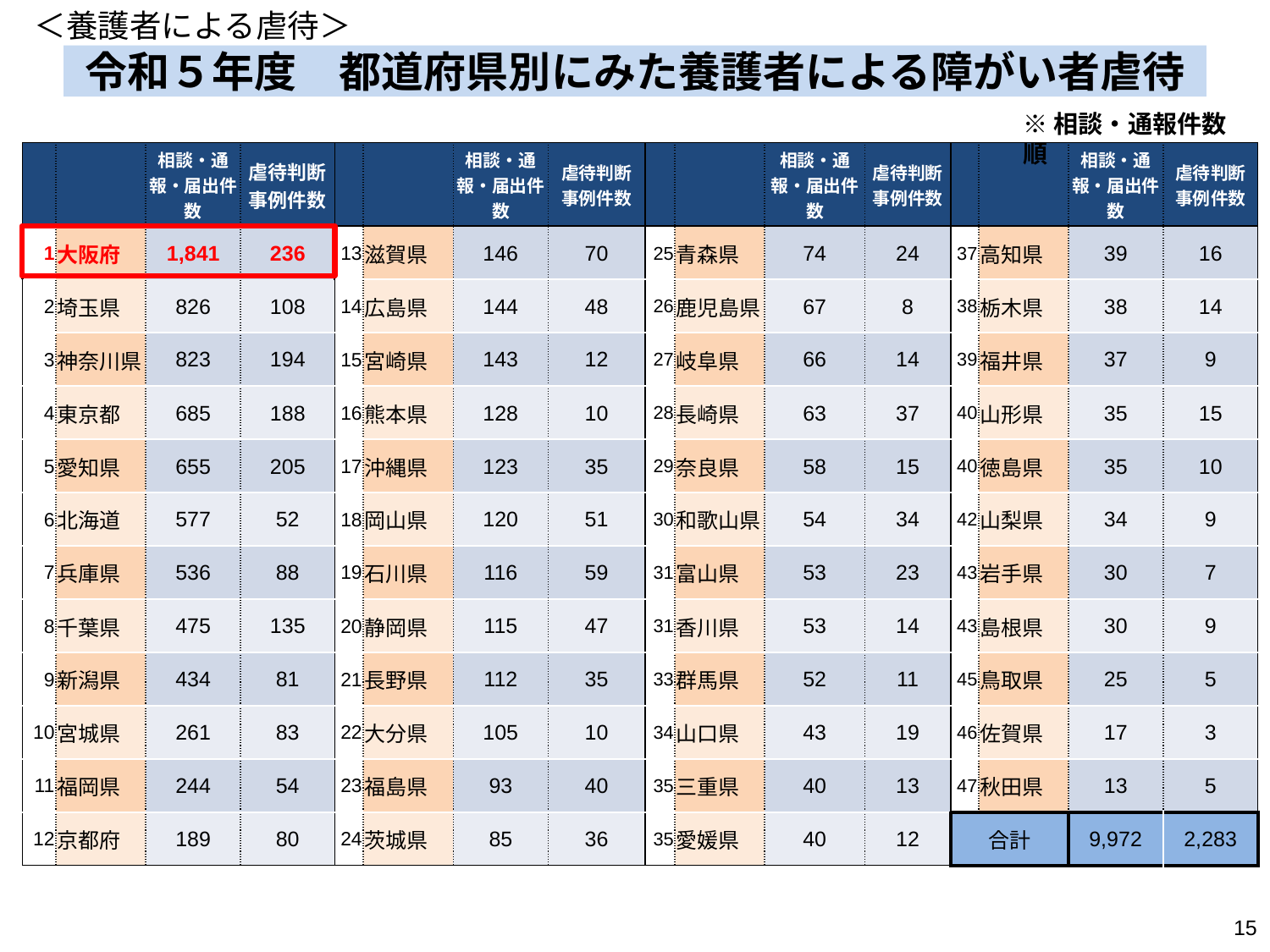

＜養護者による虐待＞
# 令和５年度　都道府県別にみた養護者による障がい者虐待
※相談・通報件数順
|  |  | 相談・通報・届出件数 | 虐待判断 事例件数 |  |  | 相談・通報・届出件数 | 虐待判断 事例件数 |  |  | 相談・通報・届出件数 | 虐待判断 事例件数 |  |  | 相談・通報・届出件数 | 虐待判断 事例件数 |
| --- | --- | --- | --- | --- | --- | --- | --- | --- | --- | --- | --- | --- | --- | --- | --- |
| 1 | 大阪府 | 1,841 | 236 | 13 | 滋賀県 | 146 | 70 | 25 | 青森県 | 74 | 24 | 37 | 高知県 | 39 | 16 |
| 2 | 埼玉県 | 826 | 108 | 14 | 広島県 | 144 | 48 | 26 | 鹿児島県 | 67 | 8 | 38 | 栃木県 | 38 | 14 |
| 3 | 神奈川県 | 823 | 194 | 15 | 宮崎県 | 143 | 12 | 27 | 岐阜県 | 66 | 14 | 39 | 福井県 | 37 | 9 |
| 4 | 東京都 | 685 | 188 | 16 | 熊本県 | 128 | 10 | 28 | 長崎県 | 63 | 37 | 40 | 山形県 | 35 | 15 |
| 5 | 愛知県 | 655 | 205 | 17 | 沖縄県 | 123 | 35 | 29 | 奈良県 | 58 | 15 | 40 | 徳島県 | 35 | 10 |
| 6 | 北海道 | 577 | 52 | 18 | 岡山県 | 120 | 51 | 30 | 和歌山県 | 54 | 34 | 42 | 山梨県 | 34 | 9 |
| 7 | 兵庫県 | 536 | 88 | 19 | 石川県 | 116 | 59 | 31 | 富山県 | 53 | 23 | 43 | 岩手県 | 30 | 7 |
| 8 | 千葉県 | 475 | 135 | 20 | 静岡県 | 115 | 47 | 31 | 香川県 | 53 | 14 | 43 | 島根県 | 30 | 9 |
| 9 | 新潟県 | 434 | 81 | 21 | 長野県 | 112 | 35 | 33 | 群馬県 | 52 | 11 | 45 | 鳥取県 | 25 | 5 |
| 10 | 宮城県 | 261 | 83 | 22 | 大分県 | 105 | 10 | 34 | 山口県 | 43 | 19 | 46 | 佐賀県 | 17 | 3 |
| 11 | 福岡県 | 244 | 54 | 23 | 福島県 | 93 | 40 | 35 | 三重県 | 40 | 13 | 47 | 秋田県 | 13 | 5 |
| 12 | 京都府 | 189 | 80 | 24 | 茨城県 | 85 | 36 | 35 | 愛媛県 | 40 | 12 | 合計 |  | 9,972 | 2,283 |

15